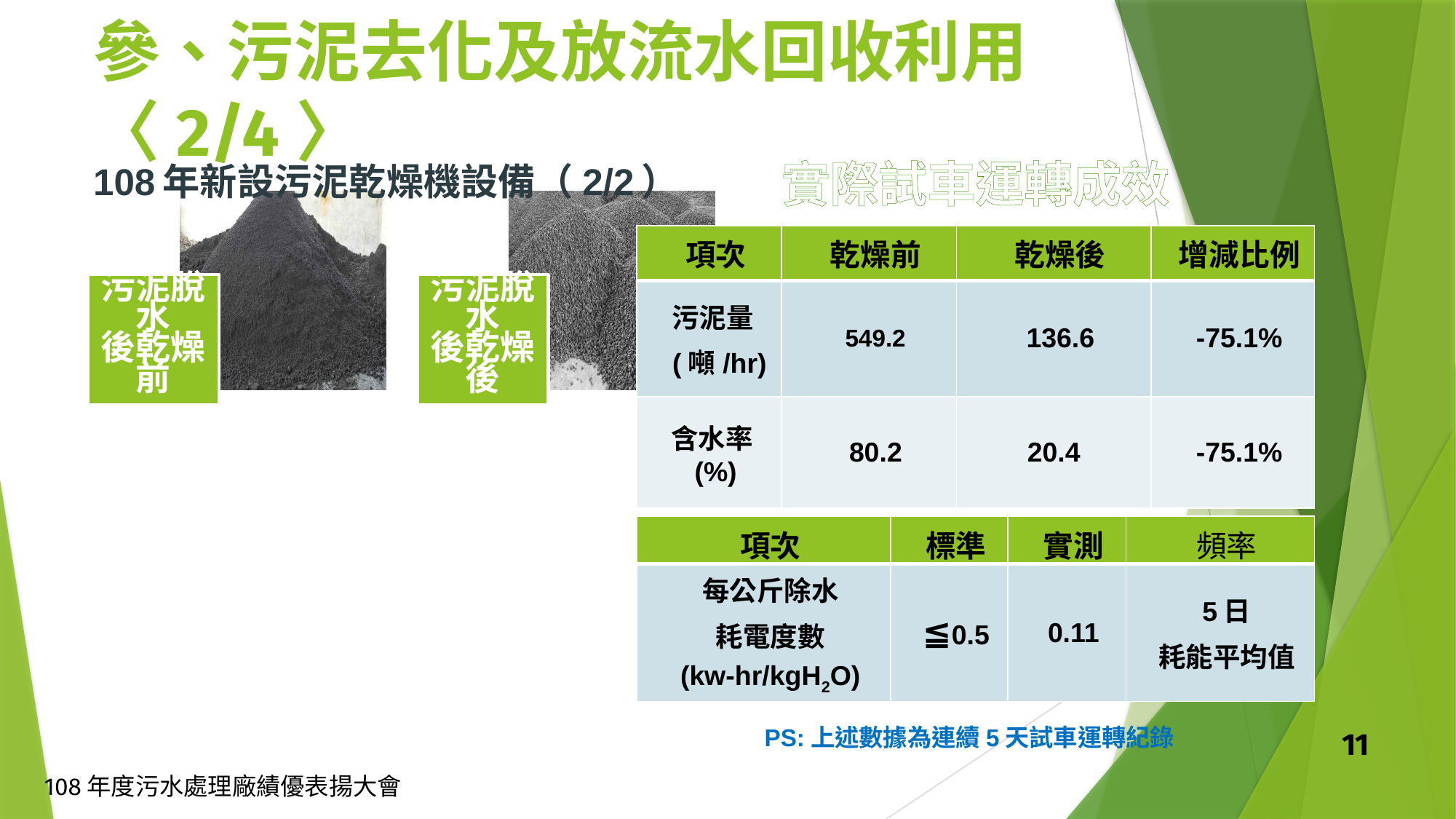

參、污泥去化及放流水回收利用〈2/4〉
108年新設污泥乾燥機設備（2/2）

實際試車運轉成效
污泥脫水
後乾燥前
污泥脫水
後乾燥後
| 項次 | 乾燥前 | 乾燥後 | 增減比例 |
| --- | --- | --- | --- |
| 污泥量 (噸/hr) | 549.2 | 136.6 | -75.1% |
| 含水率(%) | 80.2 | 20.4 | -75.1% |
| 項次 | 標準 | 實測 | 頻率 |
| --- | --- | --- | --- |
| 每公斤除水 耗電度數 (kw-hr/kgH2O) | ≦0.5 | 0.11 | 5日 耗能平均值 |
PS:上述數據為連續5天試車運轉紀錄
11
108年度污水處理廠績優表揚大會